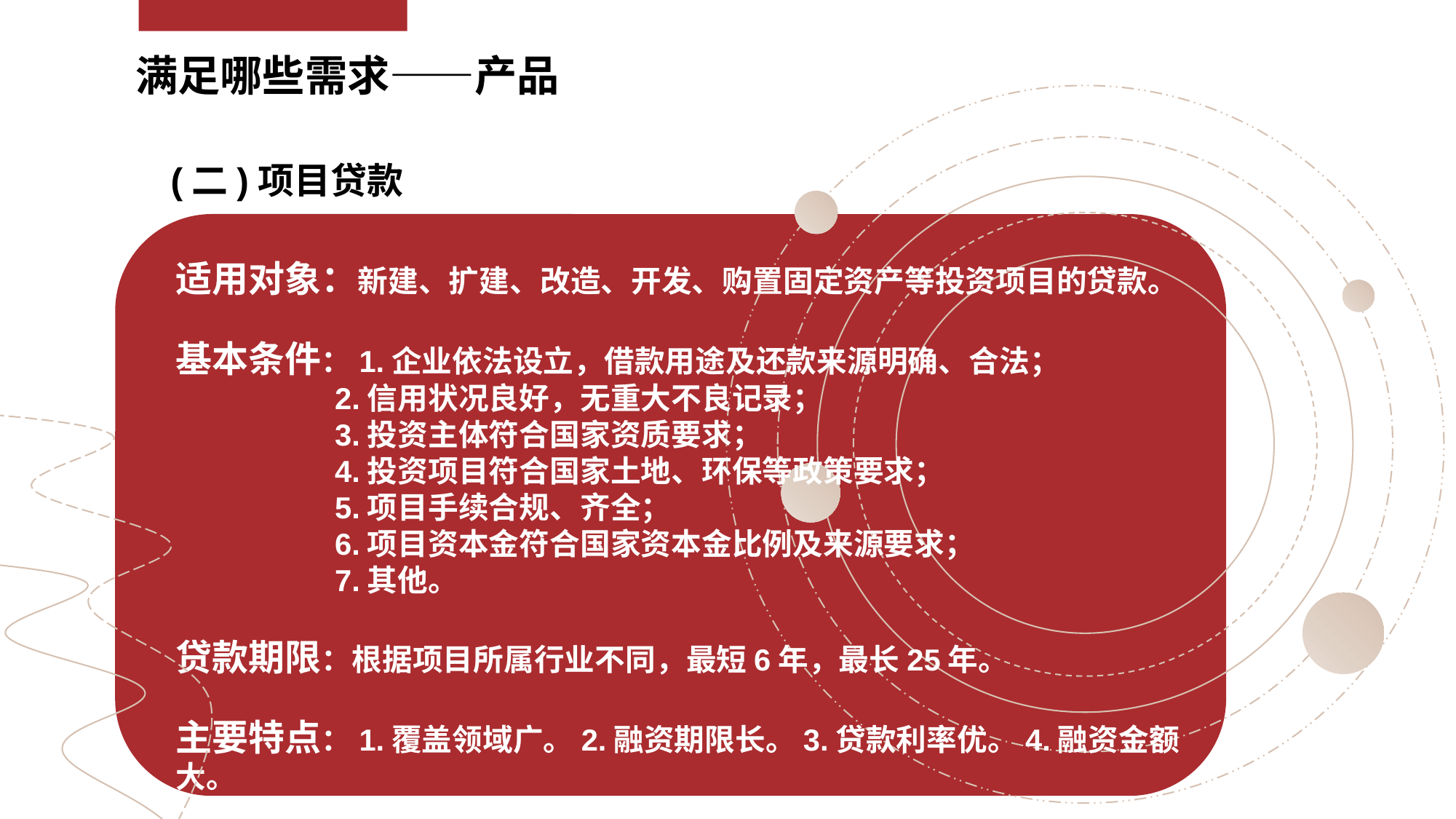

满足哪些需求——产品

(二)项目贷款

适用对象：新建、扩建、改造、开发、购置固定资产等投资项目的贷款。

基本条件：1.企业依法设立，借款用途及还款来源明确、合法；
                   2.信用状况良好，无重大不良记录；
                   3.投资主体符合国家资质要求；
                   4.投资项目符合国家土地、环保等政策要求；
                   5.项目手续合规、齐全；
                   6.项目资本金符合国家资本金比例及来源要求；
                   7.其他。

贷款期限：根据项目所属行业不同，最短6年，最长25年。

主要特点：1.覆盖领域广。2.融资期限长。3.贷款利率优。4.融资金额大。